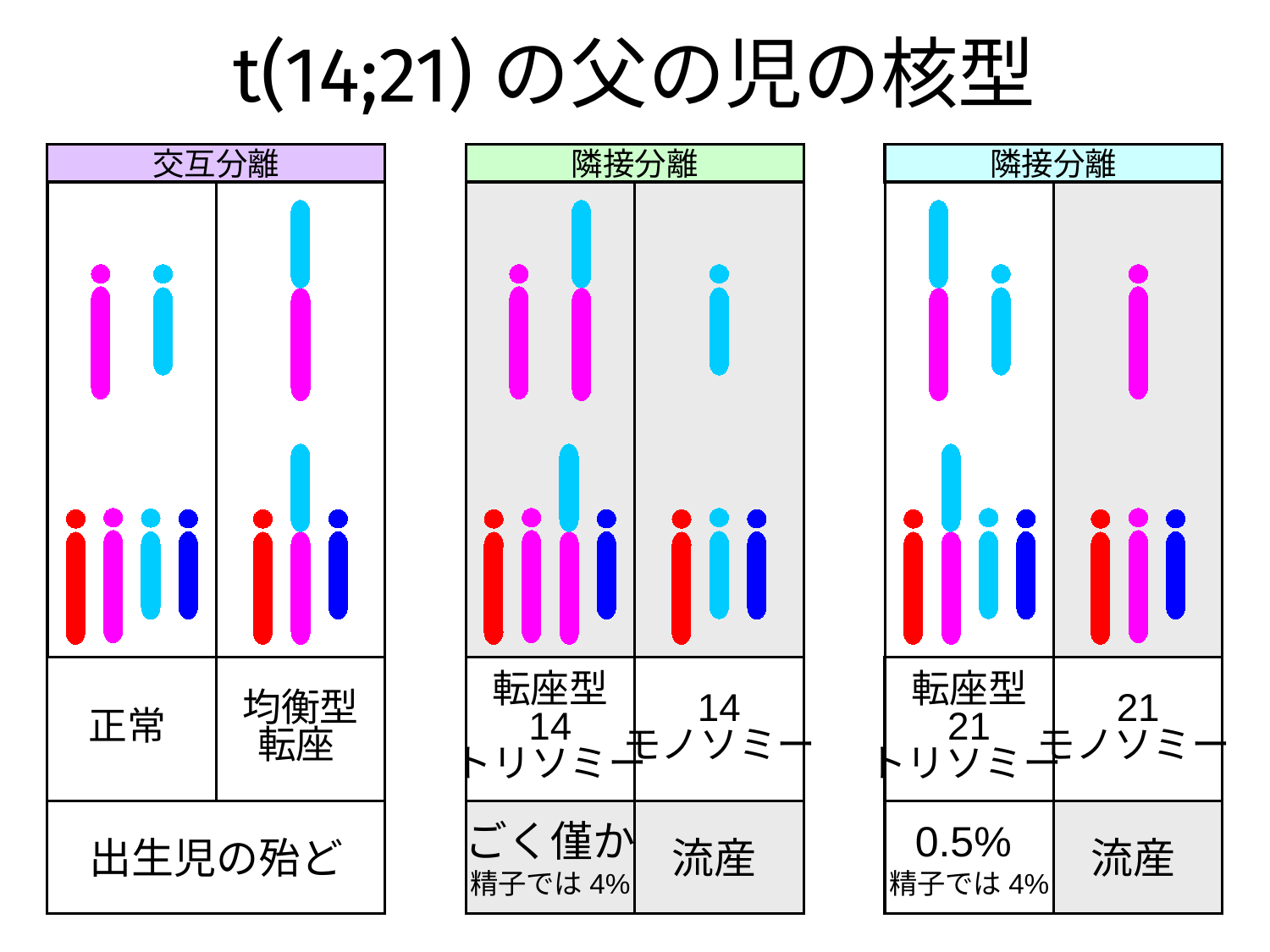

t(14;21)の父の児の核型
交互分離
隣接分離
隣接分離

正常
均衡型
転座
転座型
14
トリソミー
14
モノソミー
転座型
21
トリソミー
21
モノソミー
出生児の殆ど
ごく僅か
精子では4%
流産
0.5%
精子では4%
流産